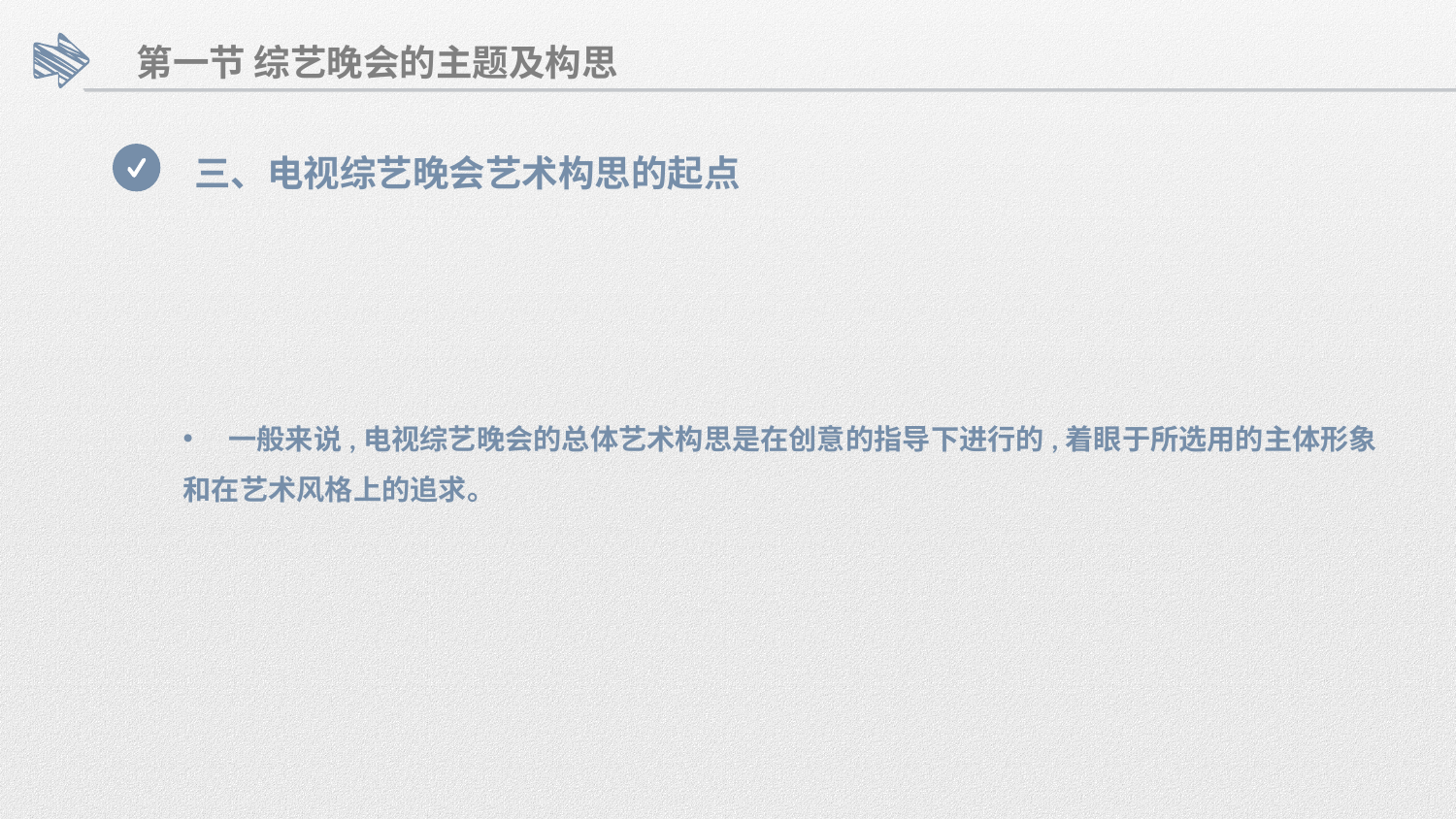

第一节 综艺晚会的主题及构思
三、电视综艺晚会艺术构思的起点

一般来说,电视综艺晚会的总体艺术构思是在创意的指导下进行的,着眼于所选用的主体形象
和在艺术风格上的追求。